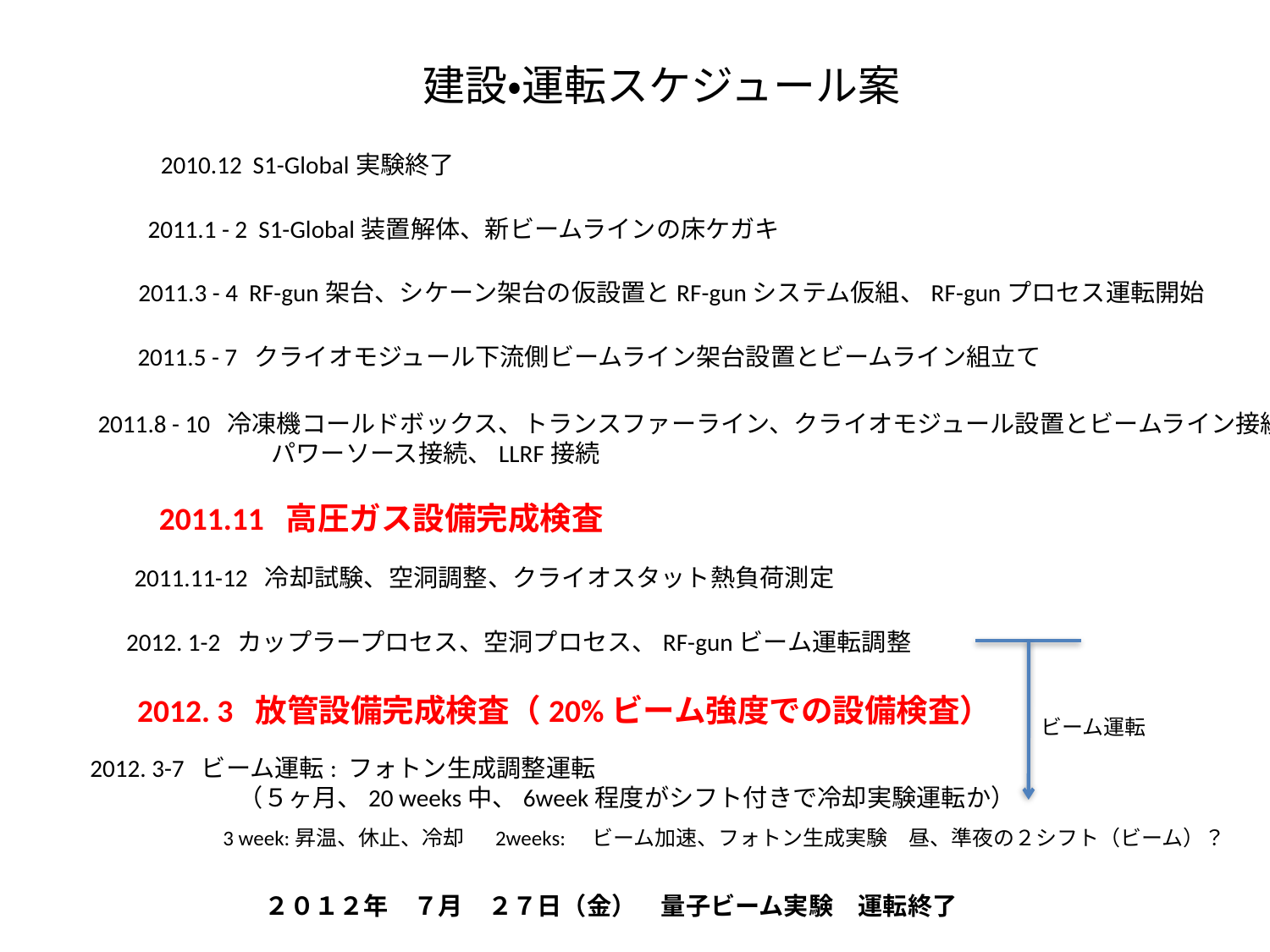

建設・運転スケジュール案
2010.12  S1-Global実験終了
2011.1 - 2  S1-Global装置解体、新ビームラインの床ケガキ
2011.3 - 4  RF-gun架台、シケーン架台の仮設置とRF-gunシステム仮組、RF-gunプロセス運転開始
2011.5 - 7  クライオモジュール下流側ビームライン架台設置とビームライン組立て
2011.8 - 10  冷凍機コールドボックス、トランスファーライン、クライオモジュール設置とビームライン接続
　　　　　　　パワーソース接続、LLRF接続
2011.11  高圧ガス設備完成検査
2011.11-12  冷却試験、空洞調整、クライオスタット熱負荷測定
2012. 1-2  カップラープロセス、空洞プロセス、RF-gunビーム運転調整
2012. 3  放管設備完成検査（20%ビーム強度での設備検査）
ビーム運転
2012. 3-7  ビーム運転: フォトン生成調整運転
　　　　　　（５ヶ月、20 weeks中、6week程度がシフト付きで冷却実験運転か）
3 week:昇温、休止、冷却 　2weeks:　ビーム加速、フォトン生成実験　昼、準夜の２シフト（ビーム）？
２０１２年　７月　２７日（金）　量子ビーム実験　運転終了